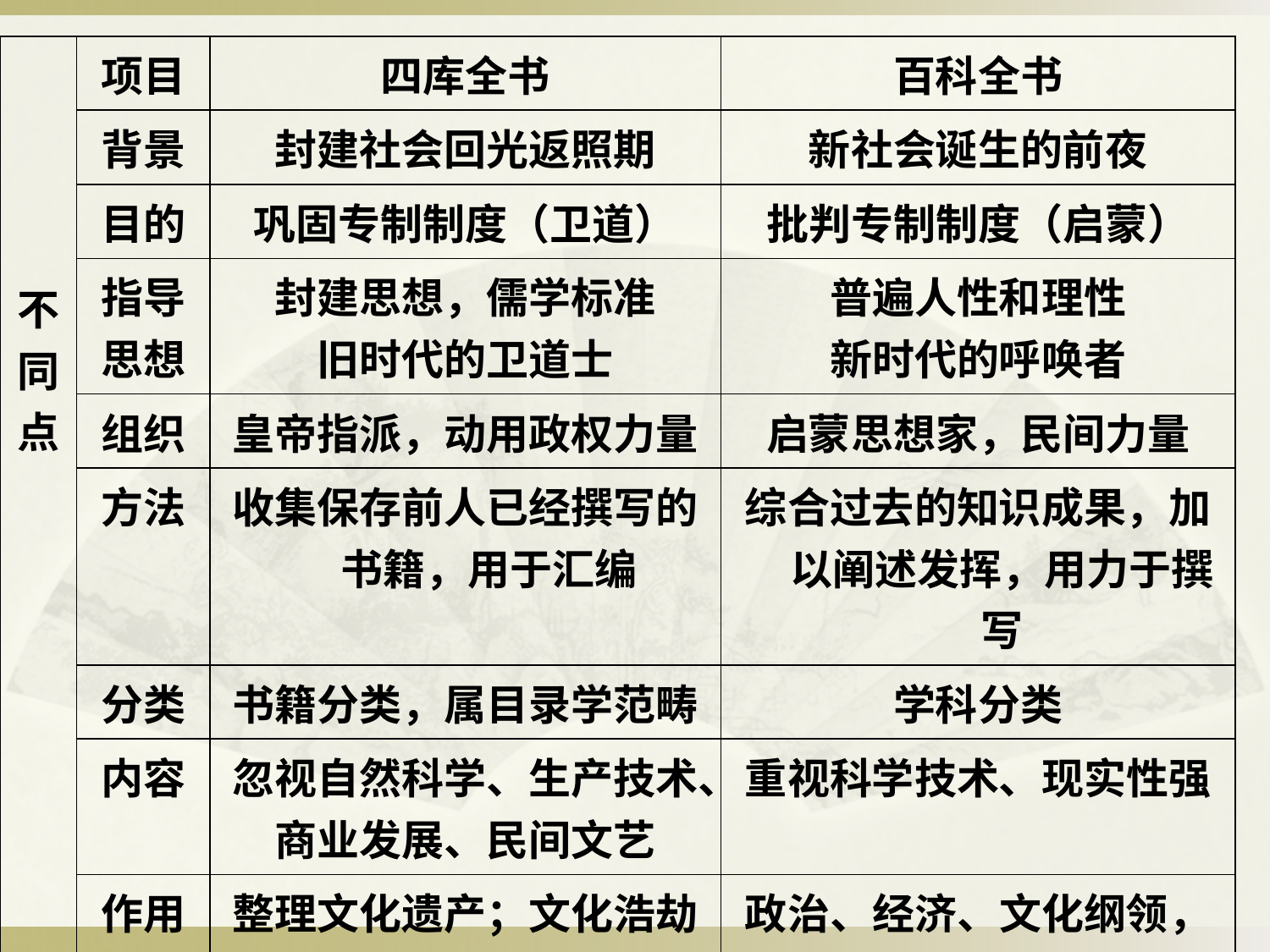

| 不 同 点 | 项目 | 四库全书 | 百科全书 |
| --- | --- | --- | --- |
|  | 背景 | 封建社会回光返照期 | 新社会诞生的前夜 |
|  | 目的 | 巩固专制制度（卫道） | 批判专制制度（启蒙） |
|  | 指导 思想 | 封建思想，儒学标准 旧时代的卫道士 | 普遍人性和理性 新时代的呼唤者 |
|  | 组织 | 皇帝指派，动用政权力量 | 启蒙思想家，民间力量 |
|  | 方法 | 收集保存前人已经撰写的书籍，用于汇编 | 综合过去的知识成果，加以阐述发挥，用力于撰写 |
|  | 分类 | 书籍分类，属目录学范畴 | 学科分类 |
|  | 内容 | 忽视自然科学、生产技术、 商业发展、民间文艺 | 重视科学技术、现实性强 |
|  | 作用 | 整理文化遗产；文化浩劫 | 政治、经济、文化纲领，法国革命的思想准备 |